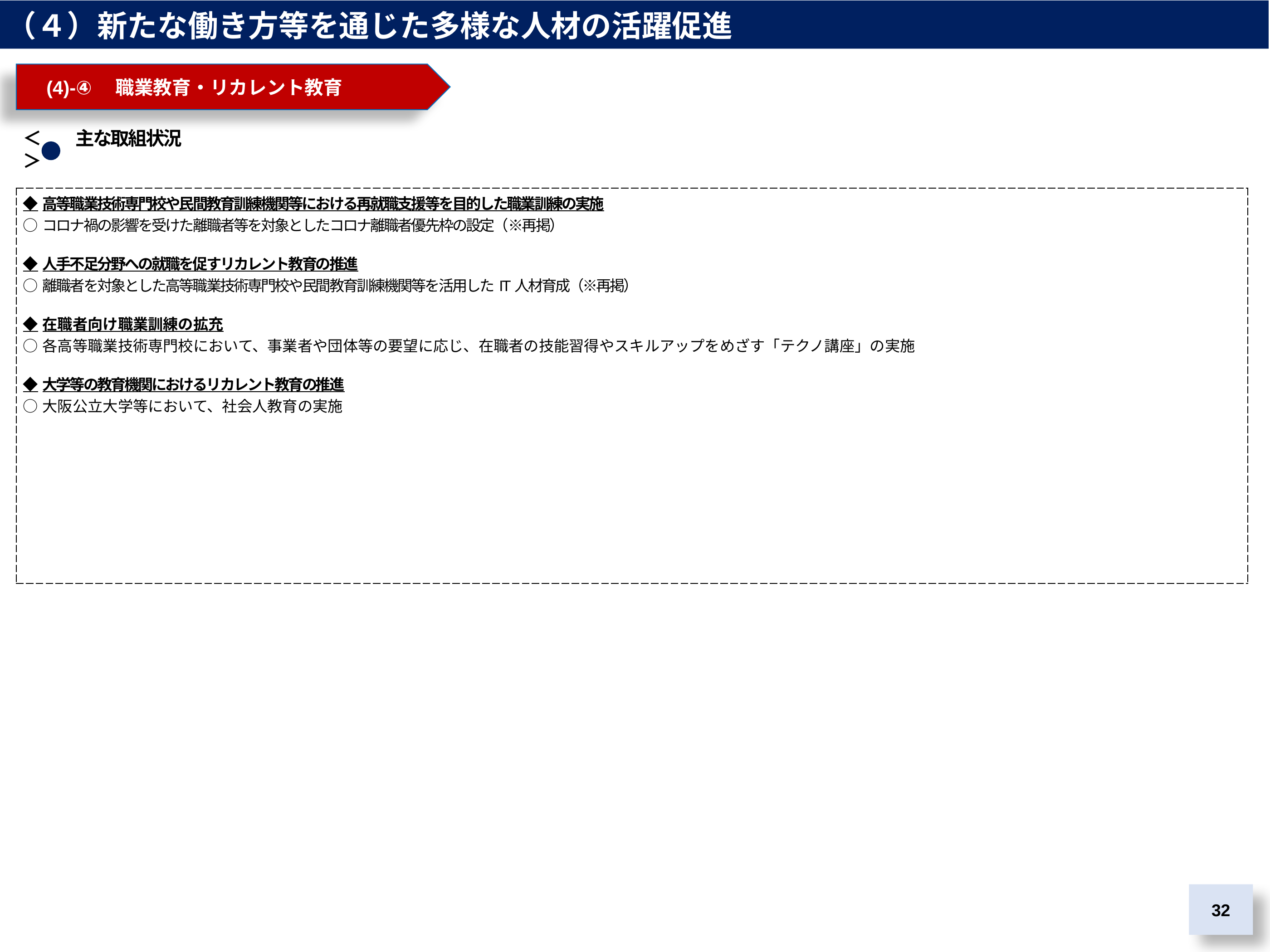

（４）新たな働き方等を通じた多様な人材の活躍促進
　(4)-④　職業教育・リカレント教育
＜　　主な取組状況＞

| ◆高等職業技術専門校や民間教育訓練機関等における再就職支援等を目的した職業訓練の実施 ○コロナ禍の影響を受けた離職者等を対象としたコロナ離職者優先枠の設定（※再掲） ◆人手不足分野への就職を促すリカレント教育の推進 ○離職者を対象とした高等職業技術専門校や民間教育訓練機関等を活用したIT人材育成（※再掲） ◆在職者向け職業訓練の拡充 ○各高等職業技術専門校において、事業者や団体等の要望に応じ、在職者の技能習得やスキルアップをめざす「テクノ講座」の実施 ◆大学等の教育機関におけるリカレント教育の推進 ○大阪公立大学等において、社会人教育の実施 |
| --- |
32